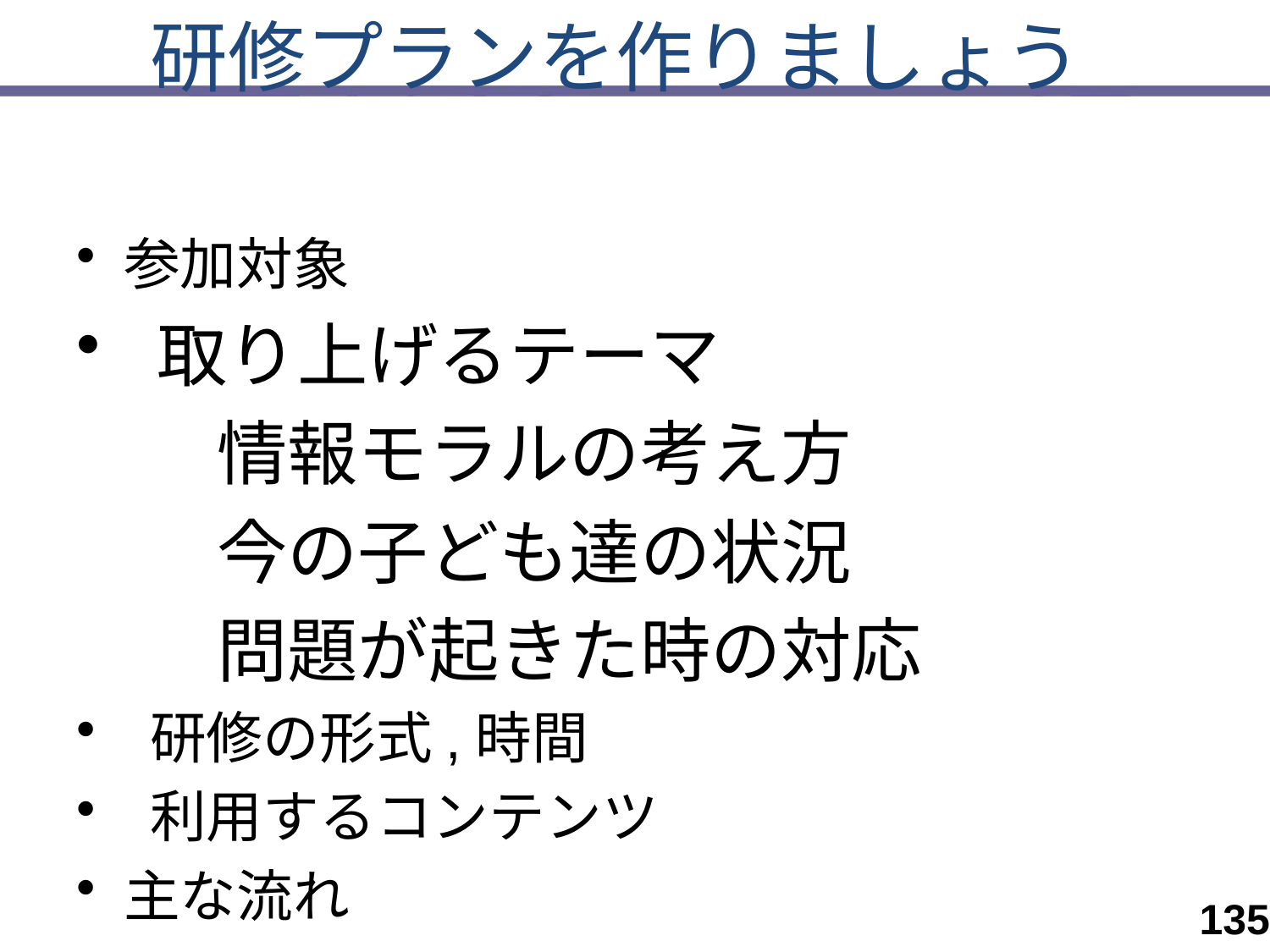

# 研修プランを作りましょう
参加対象
 取り上げるテーマ
　　情報モラルの考え方
　　今の子ども達の状況
　　問題が起きた時の対応
 研修の形式,時間
 利用するコンテンツ
主な流れ
135